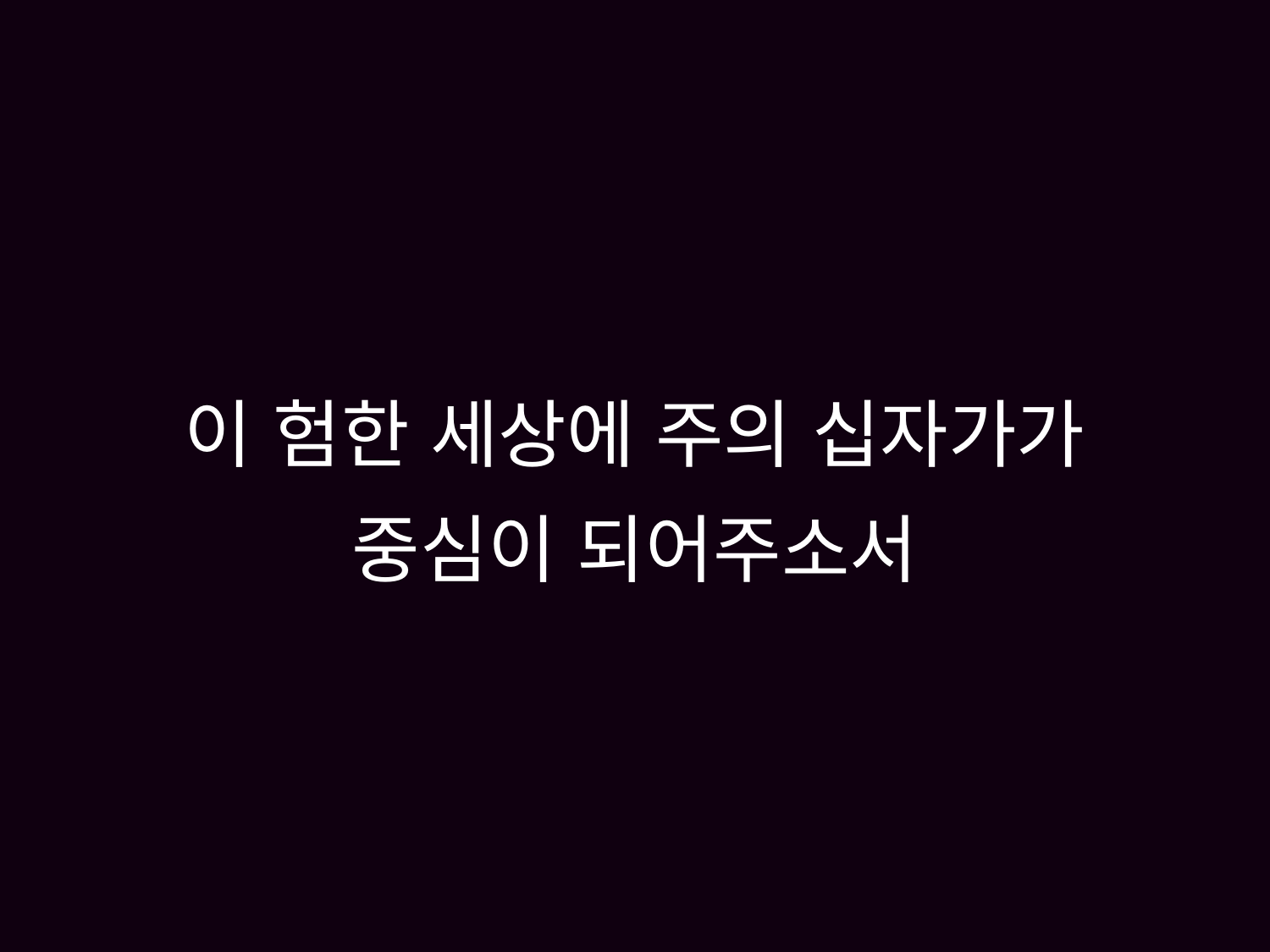

# 이 험한 세상에 주의 십자가가 중심이 되어주소서